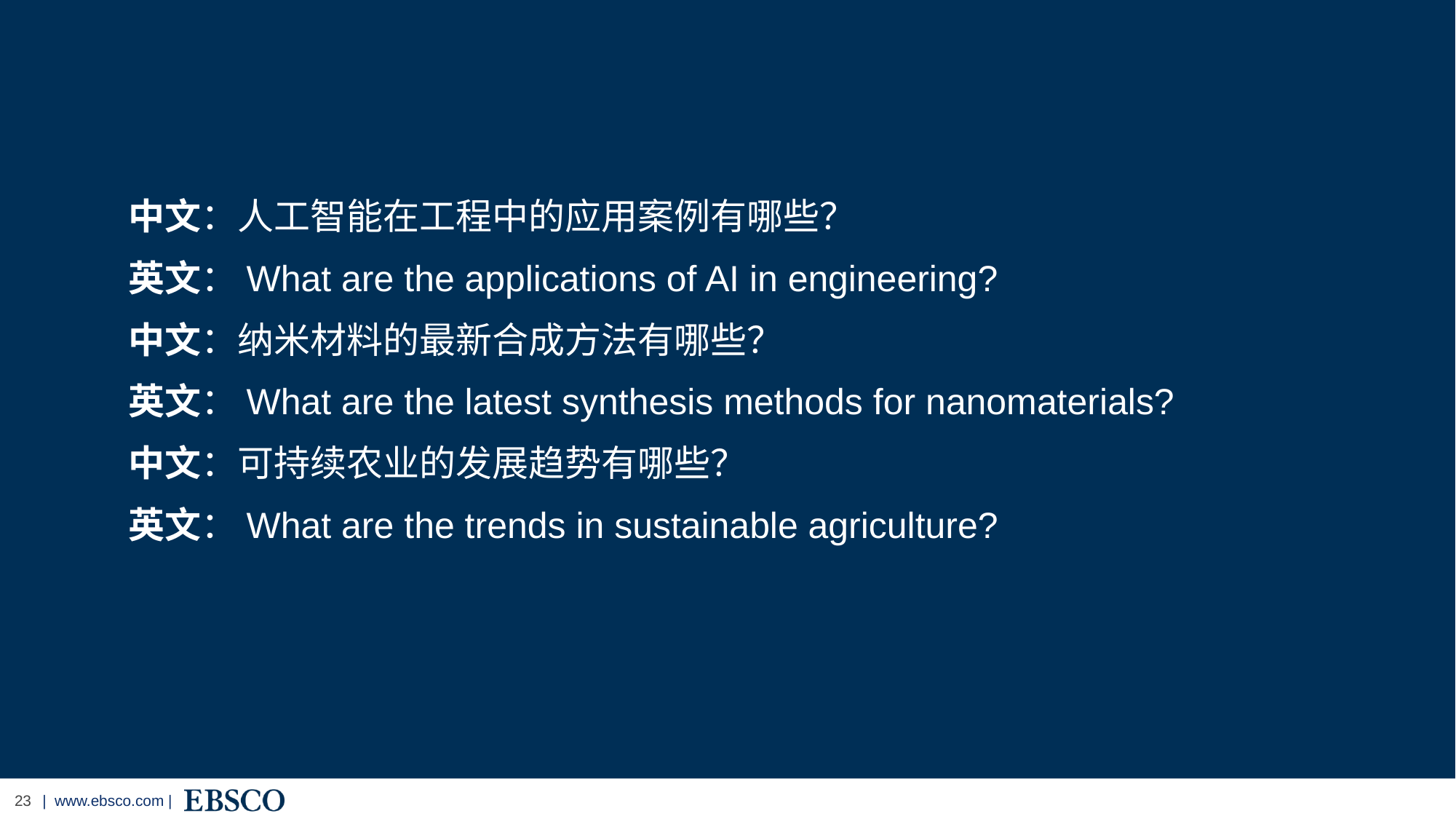

中文：人工智能在工程中的应用案例有哪些？
英文：What are the applications of AI in engineering?
中文：纳米材料的最新合成方法有哪些？
英文：What are the latest synthesis methods for nanomaterials?
中文：可持续农业的发展趋势有哪些？
英文：What are the trends in sustainable agriculture?